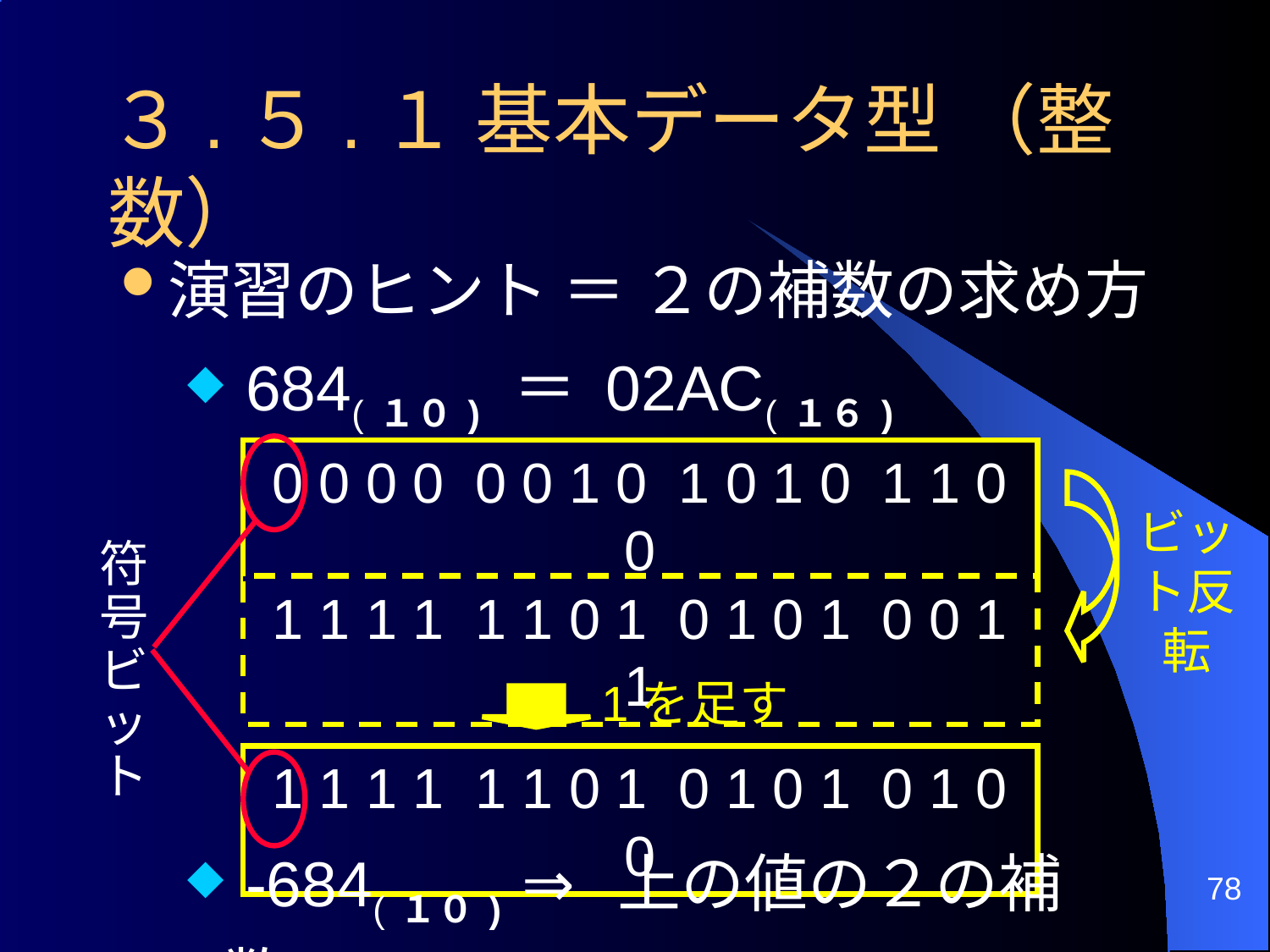

３.５.１ 基本データ型 （整数）
演習のヒント ＝ ２の補数の求め方
 684(１０) ＝ 02AC(１６)

0 0 0 0  0 0 1 0  1 0 1 0  1 1 0 0

ビット反転
符号ビット
1 1 1 1  1 1 0 1  0 1 0 1  0 0 1 1
1を足す

1 1 1 1  1 1 0 1  0 1 0 1  0 1 0 0
 -684(１０)  ⇒ 上の値の２の補数
78